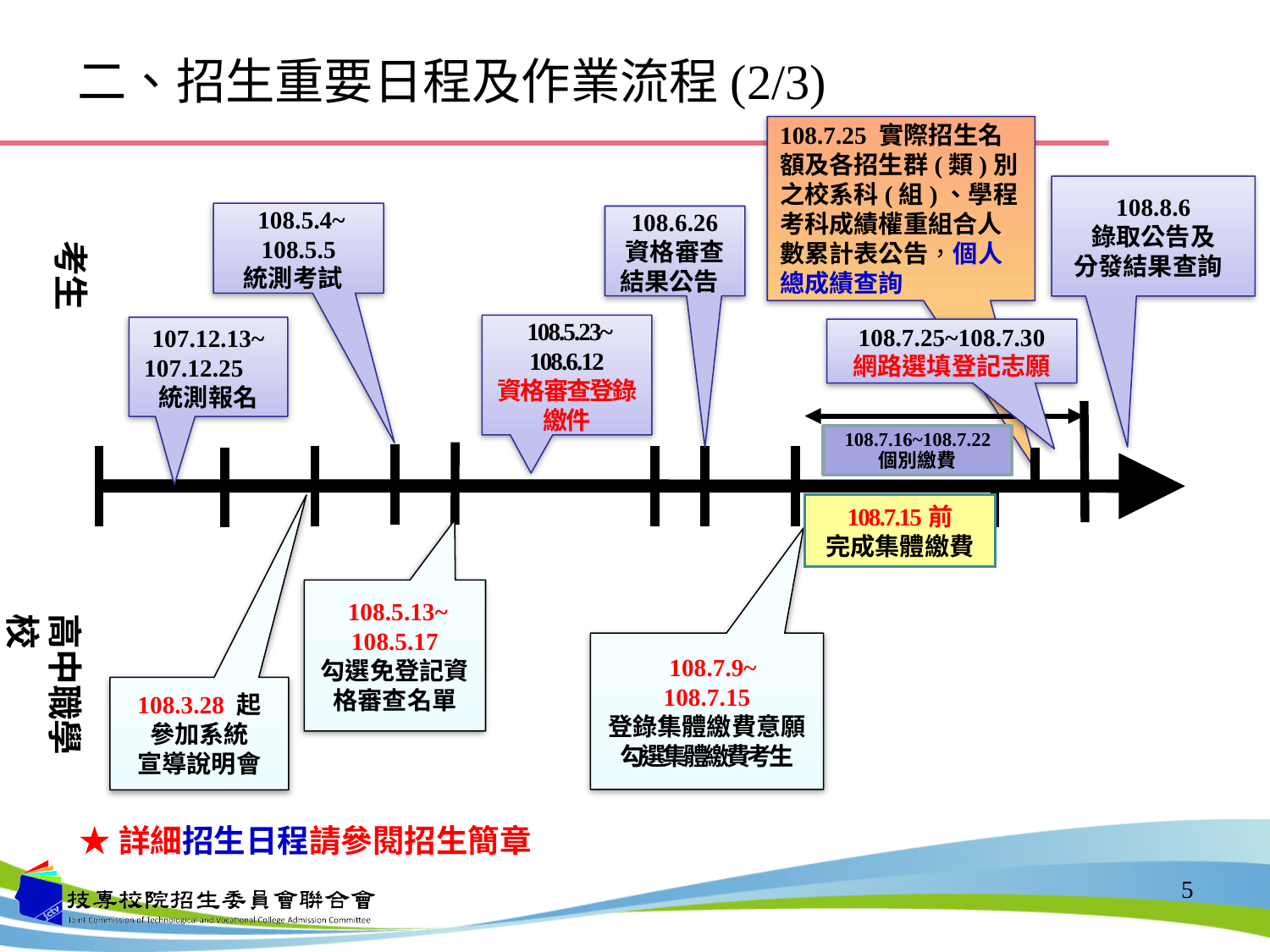

# 二、招生重要日程及作業流程(2/3)
108.7.25 實際招生名額及各招生群(類)別之校系科(組)、學程考科成績權重組合人數累計表公告，個人總成績查詢
108.8.6
錄取公告及
分發結果查詢
 108.5.4~
108.5.5
統測考試
108.6.26
資格審查
結果公告
考生
 108.5.23~
108.6.12
資格審查登錄繳件
107.12.13~
 107.12.25
統測報名
108.7.25~108.7.30
網路選填登記志願
108.7.16~108.7.22
個別繳費
108.7.15前
完成集體繳費
 108.5.13~
108.5.17
勾選免登記資格審查名單
高中職學校
  108.7.9~
108.7.15
登錄集體繳費意願
勾選集體繳費考生
108.3.28 起
參加系統
宣導說明會
★詳細招生日程請參閱招生簡章
5